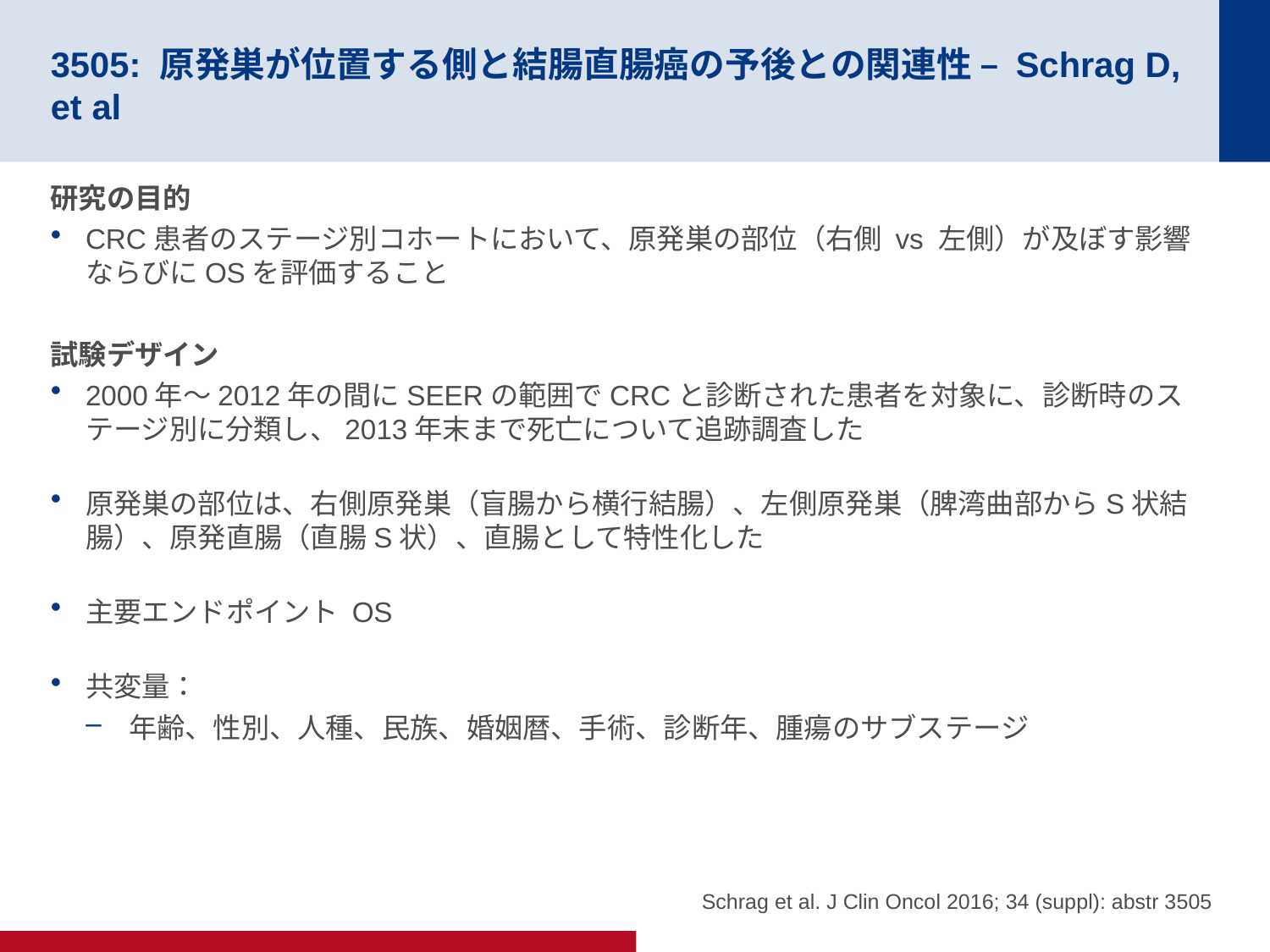

# 3505: 原発巣が位置する側と結腸直腸癌の予後との関連性 – Schrag D, et al
研究の目的
CRC患者のステージ別コホートにおいて、原発巣の部位（右側 vs 左側）が及ぼす影響ならびにOSを評価すること

試験デザイン
2000年～2012年の間にSEERの範囲でCRCと診断された患者を対象に、診断時のステージ別に分類し、2013年末まで死亡について追跡調査した
原発巣の部位は、右側原発巣（盲腸から横行結腸）、左側原発巣（脾湾曲部からS状結腸）、原発直腸（直腸S状）、直腸として特性化した
主要エンドポイント OS
共変量：
年齢、性別、人種、民族、婚姻暦、手術、診断年、腫瘍のサブステージ
 Schrag et al. J Clin Oncol 2016; 34 (suppl): abstr 3505